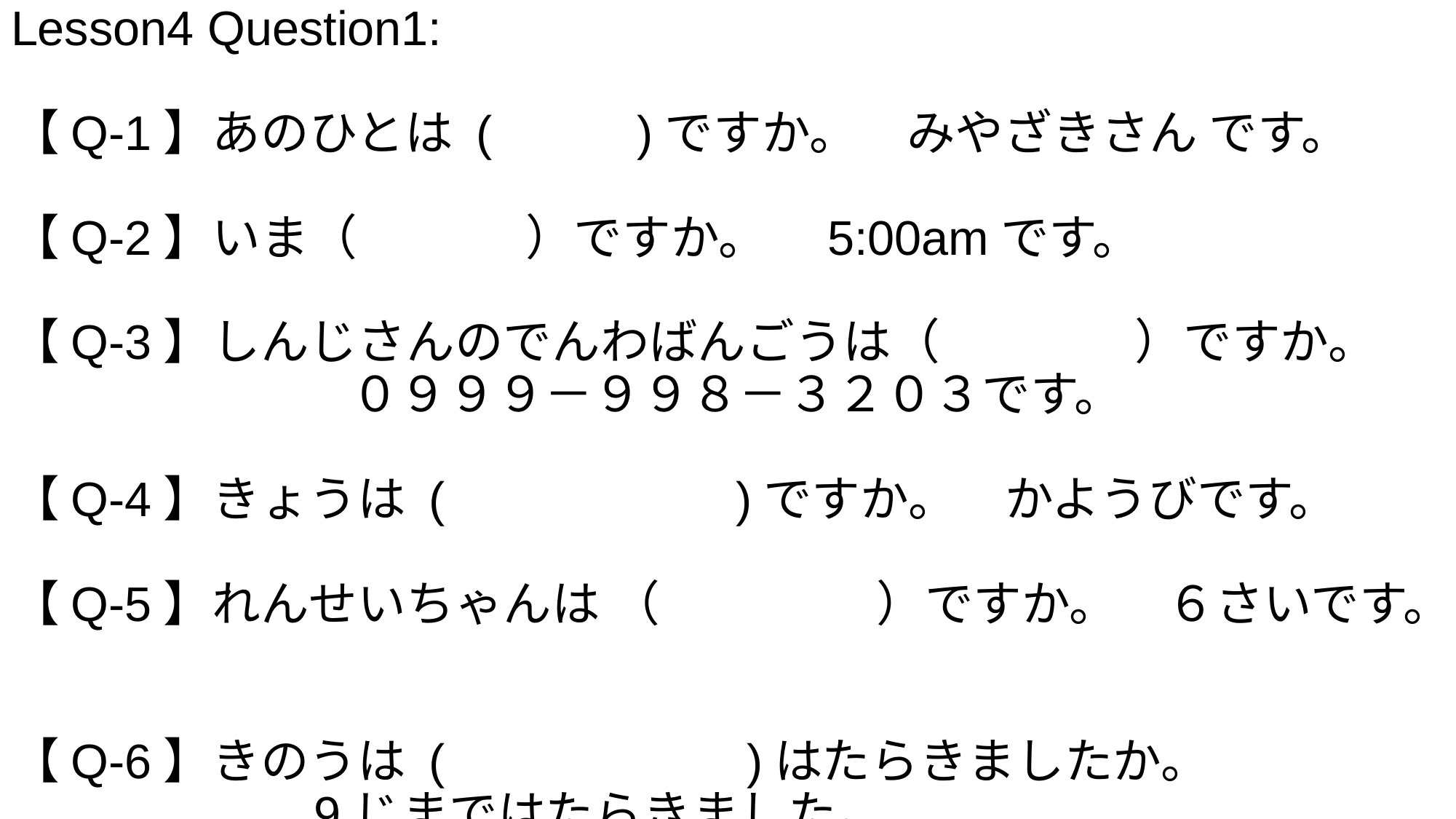

# Lesson4 Question1: 【Q-1】あのひとは ( だれ )ですか。　みやざきさん です。 【Q-2】いま（ なんじ ）ですか。　5:00amです。 【Q-3】しんじさんのでんわばんごうは（なんばん）ですか。 　　　　　　　０９９９－９９８－３２０３です。 【Q-4】きょうは ( なんようび )ですか。　かようびです。 【Q-5】れんせいちゃんは （ なんさい ）ですか。　６さいです。 【Q-6】きのうは ( なんじ まで )はたらきましたか。　 　　　　　　9じまではたらきました。